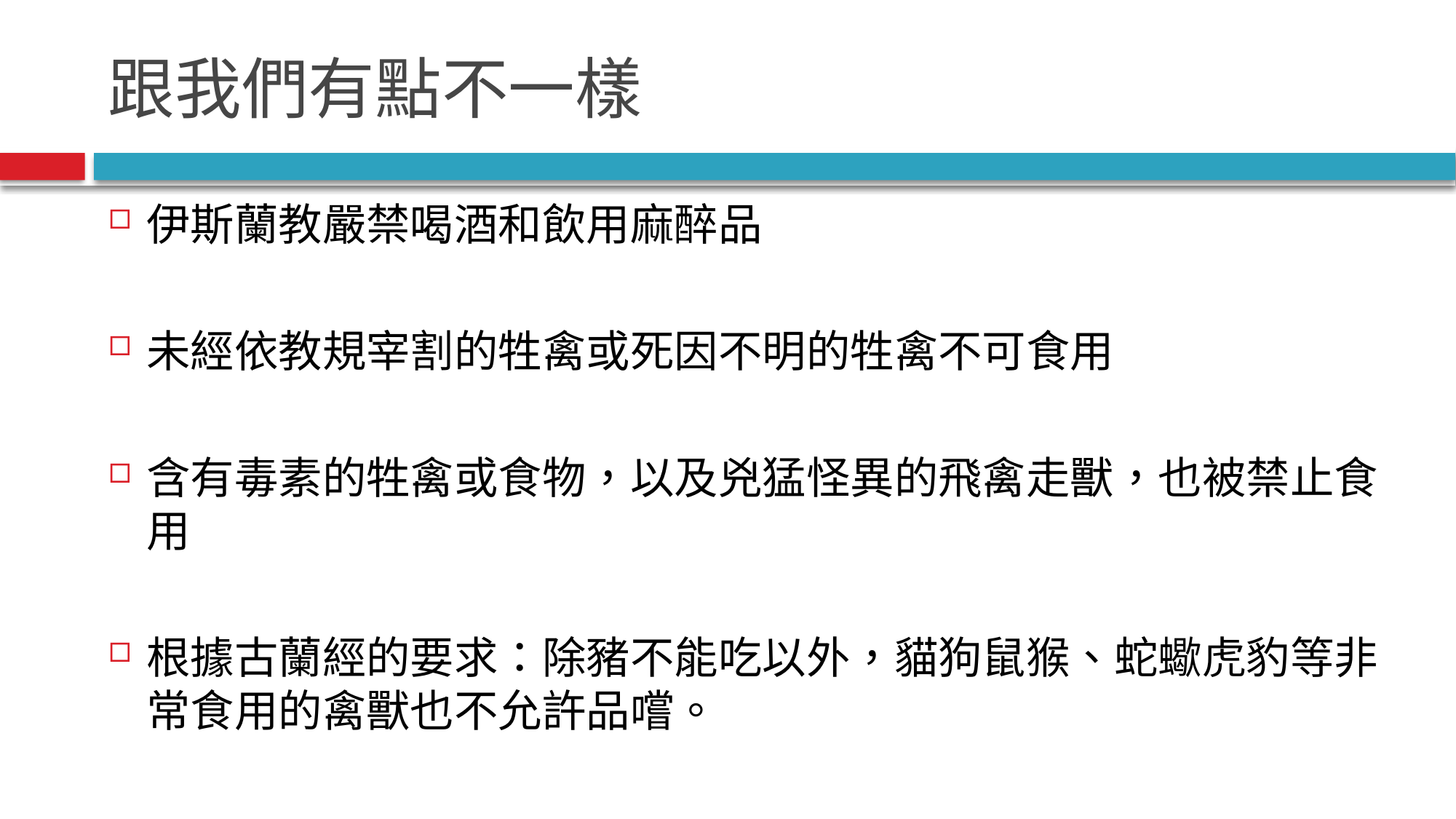

# 跟我們有點不一樣
伊斯蘭教嚴禁喝酒和飲用麻醉品

未經依教規宰割的牲禽或死因不明的牲禽不可食用

含有毒素的牲禽或食物，以及兇猛怪異的飛禽走獸，也被禁止食用

根據古蘭經的要求：除豬不能吃以外，貓狗鼠猴、蛇蠍虎豹等非常食用的禽獸也不允許品嚐。